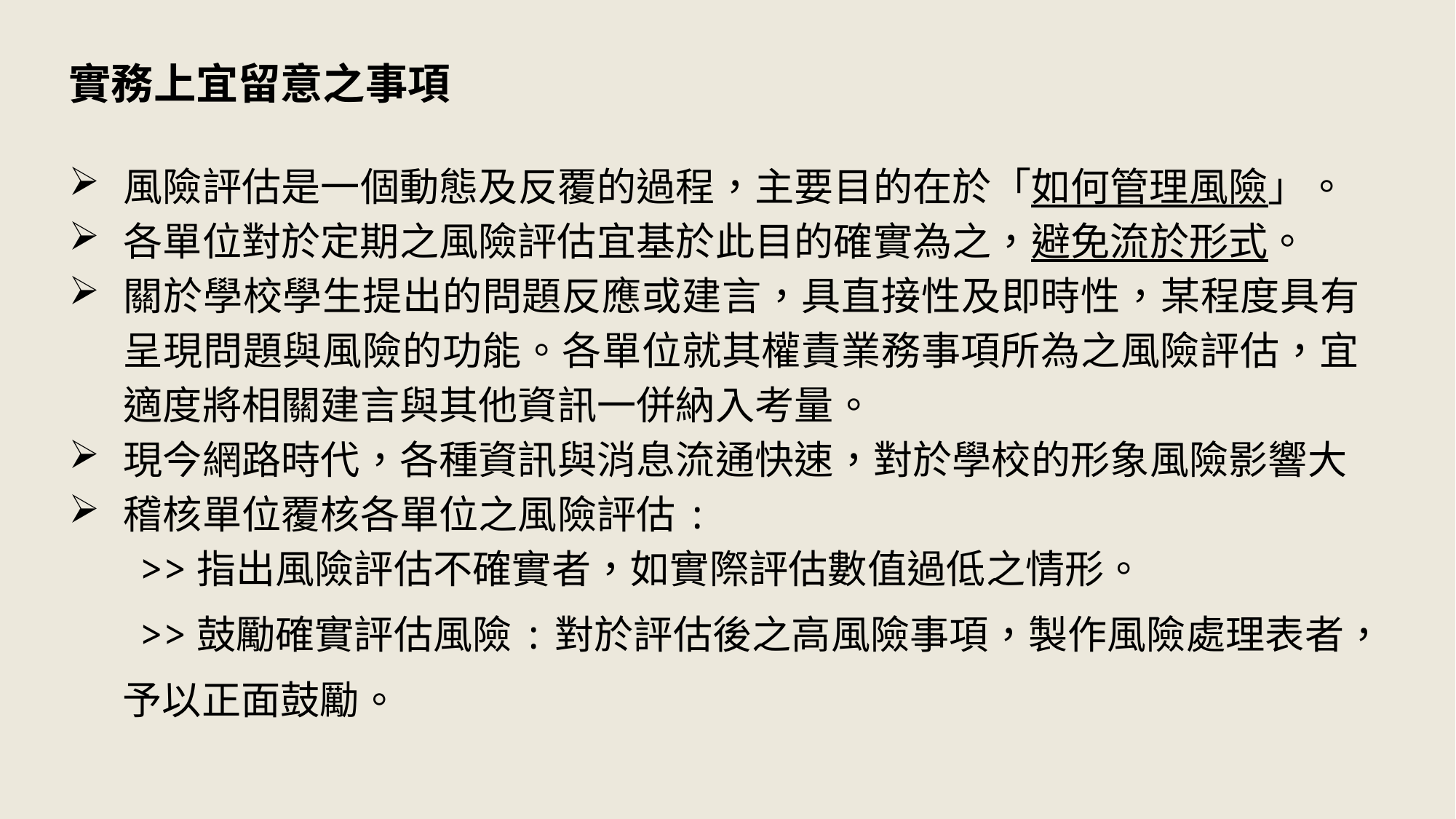

實務上宜留意之事項

風險評估是一個動態及反覆的過程，主要目的在於「如何管理風險」。
各單位對於定期之風險評估宜基於此目的確實為之，避免流於形式。
關於學校學生提出的問題反應或建言，具直接性及即時性，某程度具有呈現問題與風險的功能。各單位就其權責業務事項所為之風險評估，宜適度將相關建言與其他資訊一併納入考量。
現今網路時代，各種資訊與消息流通快速，對於學校的形象風險影響大
稽核單位覆核各單位之風險評估:
   >>指出風險評估不確實者，如實際評估數值過低之情形。
   >>鼓勵確實評估風險:對於評估後之高風險事項，製作風險處理表者，
     予以正面鼓勵。